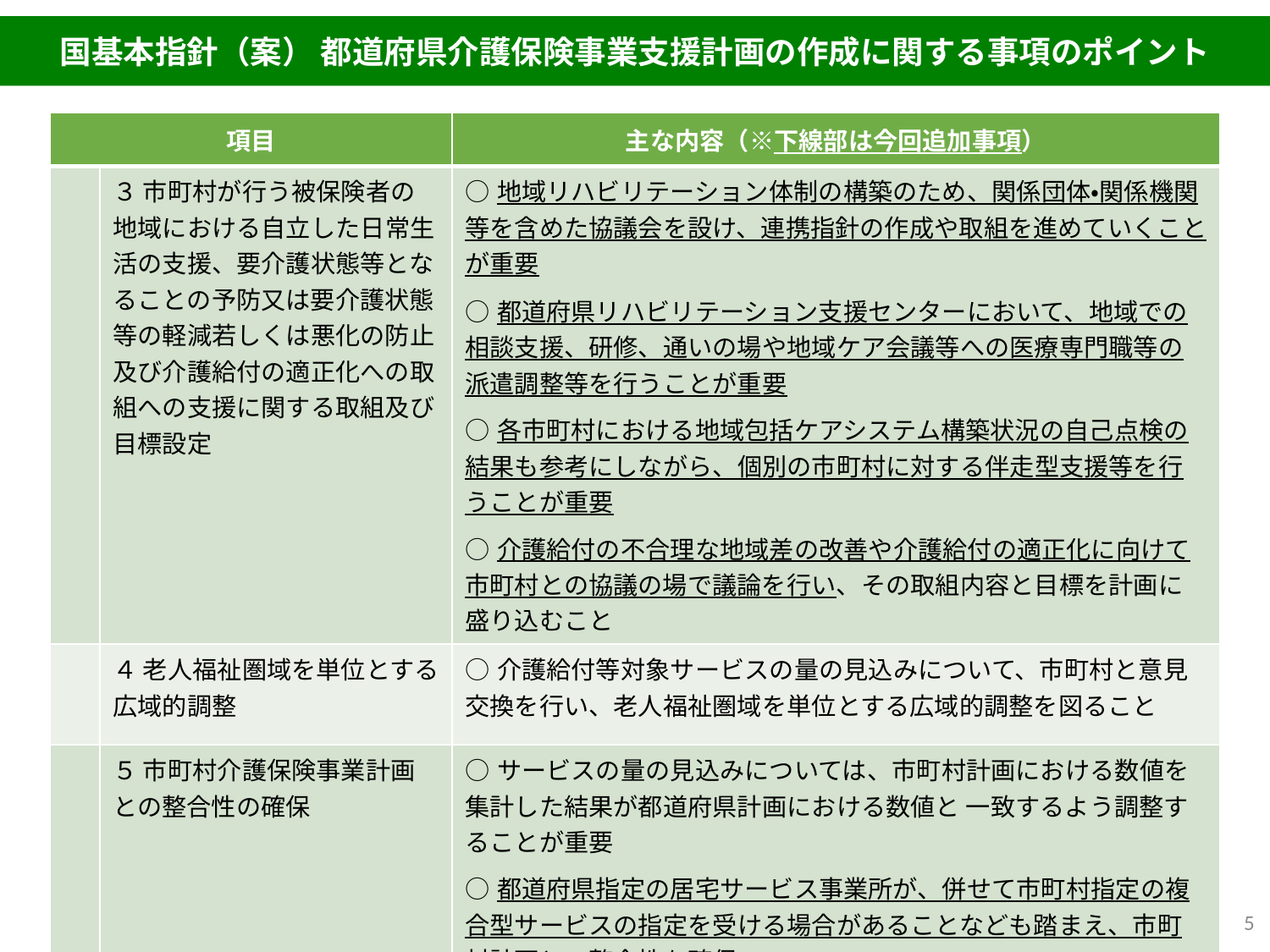

国基本指針（案） 都道府県介護保険事業支援計画の作成に関する事項のポイント
| 項目 |  | 主な内容（※下線部は今回追加事項） |
| --- | --- | --- |
|  | ３ 市町村が行う被保険者の地域における自立した日常生活の支援、要介護状態等となることの予防又は要介護状態等の軽減若しくは悪化の防止及び介護給付の適正化への取組への支援に関する取組及び目標設定 | ○地域リハビリテーション体制の構築のため、関係団体・関係機関等を含めた協議会を設け、連携指針の作成や取組を進めていくことが重要 ○都道府県リハビリテーション支援センターにおいて、地域での相談支援、研修、通いの場や地域ケア会議等への医療専門職等の派遣調整等を行うことが重要 ○各市町村における地域包括ケアシステム構築状況の自己点検の結果も参考にしながら、個別の市町村に対する伴走型支援等を行うことが重要 ○介護給付の不合理な地域差の改善や介護給付の適正化に向けて市町村との協議の場で議論を行い、その取組内容と目標を計画に盛り込むこと |
|  | ４ 老人福祉圏域を単位とする広域的調整 | ○介護給付等対象サービスの量の見込みについて、市町村と意見交換を行い、老人福祉圏域を単位とする広域的調整を図ること |
|  | ５ 市町村介護保険事業計画との整合性の確保 | ○サービスの量の見込みについては、市町村計画における数値を集計した結果が都道府県計画における数値と 一致するよう調整することが重要 ○都道府県指定の居宅サービス事業所が、併せて市町村指定の複合型サービスの指定を受ける場合があることなども踏まえ、市町村計画との整合性を確保 |
5